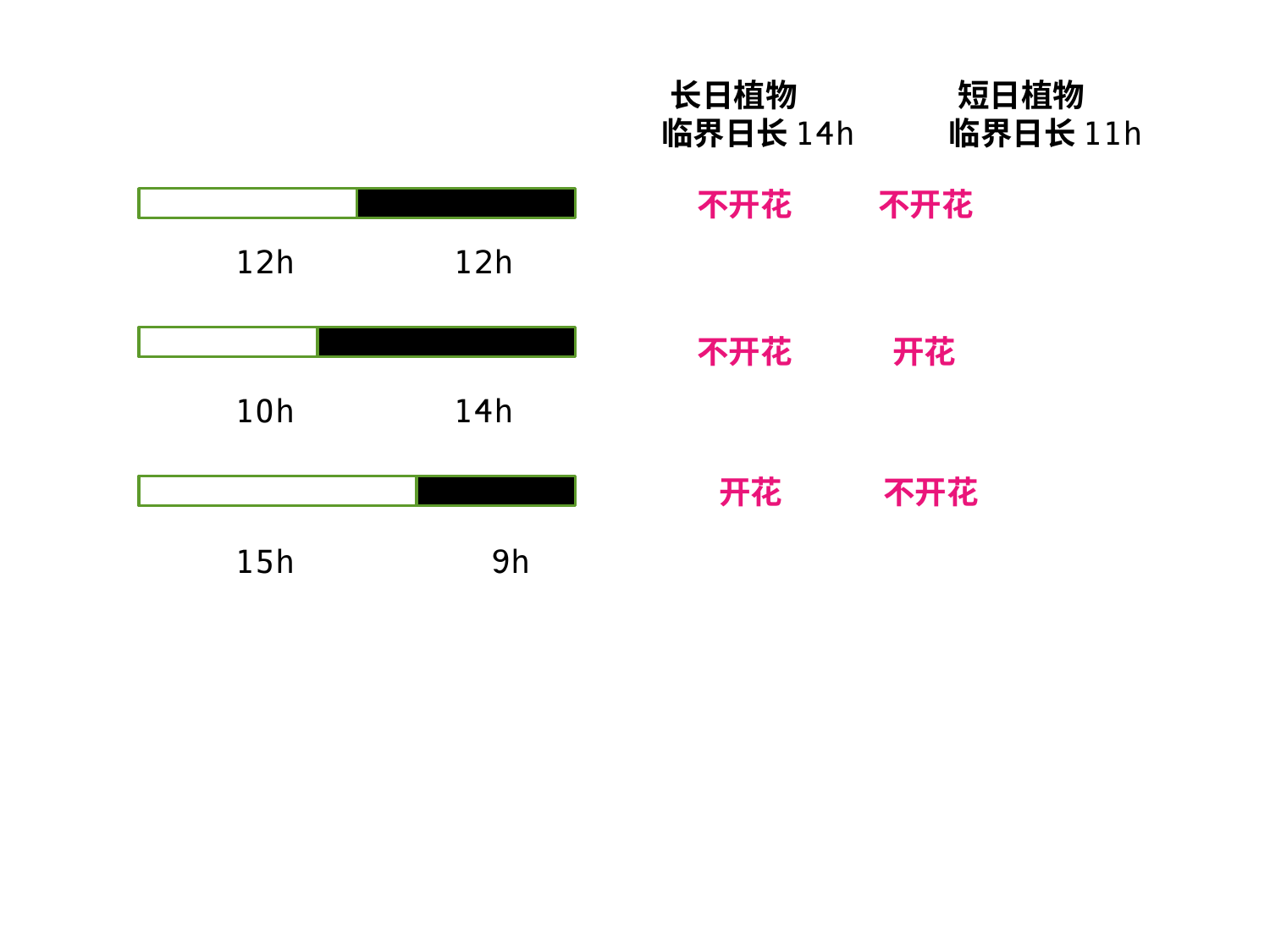

长日植物
临界日长14h
短日植物
临界日长11h
不开花            不开花

        12h                 12h
不开花              开花

        10h                 14h
  开花              不开花

        15h                     9h